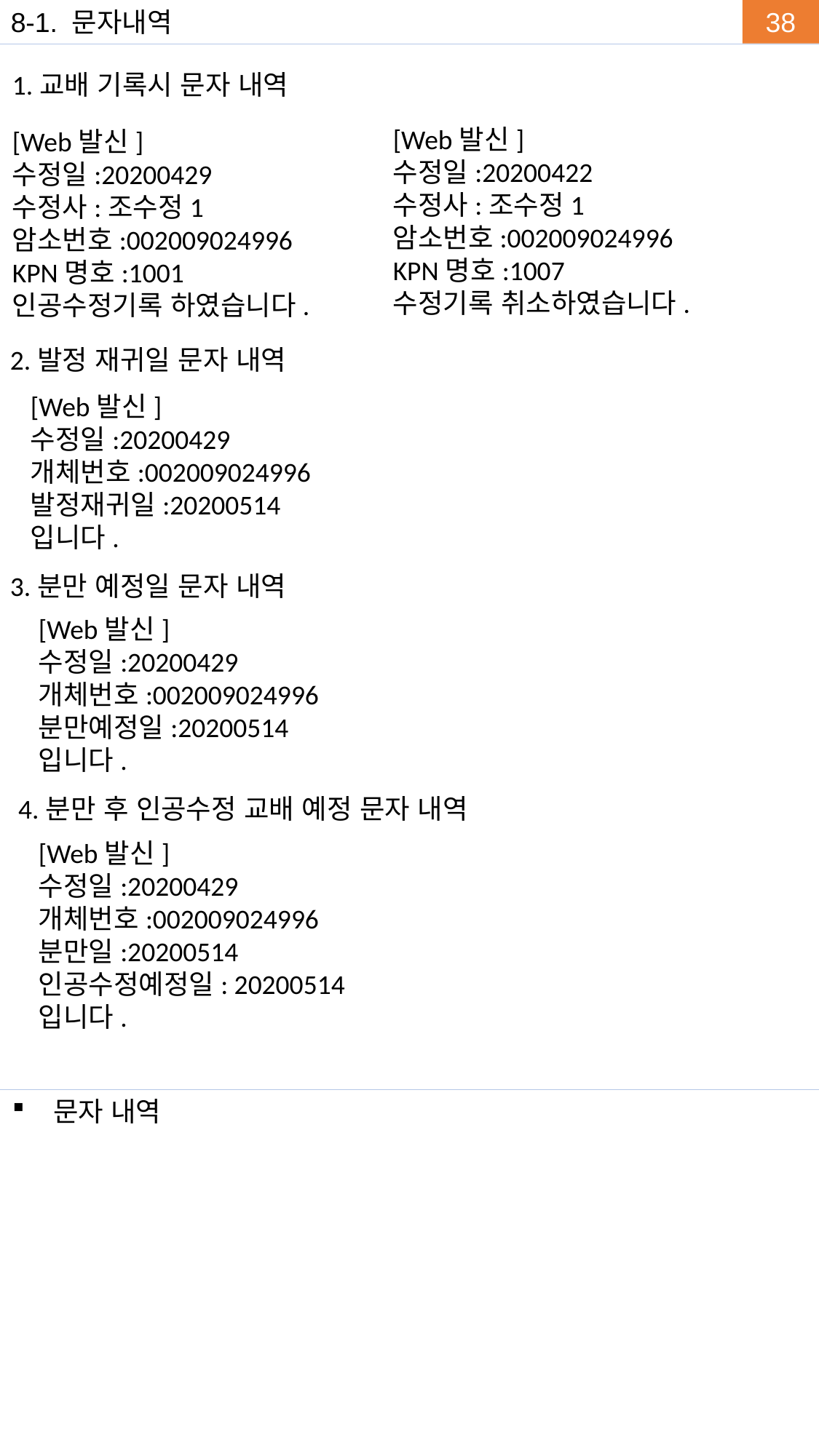

8-1. 문자내역
1.교배 기록시 문자 내역
[Web발신]
수정일:20200422
수정사:조수정1
암소번호:002009024996
KPN명호:1007
수정기록 취소하였습니다.
[Web발신]
수정일:20200429
수정사:조수정1
암소번호:002009024996
KPN명호:1001
인공수정기록 하였습니다.
2.발정 재귀일 문자 내역
[Web발신]
수정일:20200429
개체번호:002009024996
발정재귀일:20200514
입니다.
3.분만 예정일 문자 내역
[Web발신]
수정일:20200429
개체번호:002009024996
분만예정일:20200514
입니다.
4.분만 후 인공수정 교배 예정 문자 내역
[Web발신]
수정일:20200429
개체번호:002009024996
분만일:20200514
인공수정예정일: 20200514
입니다.
문자 내역